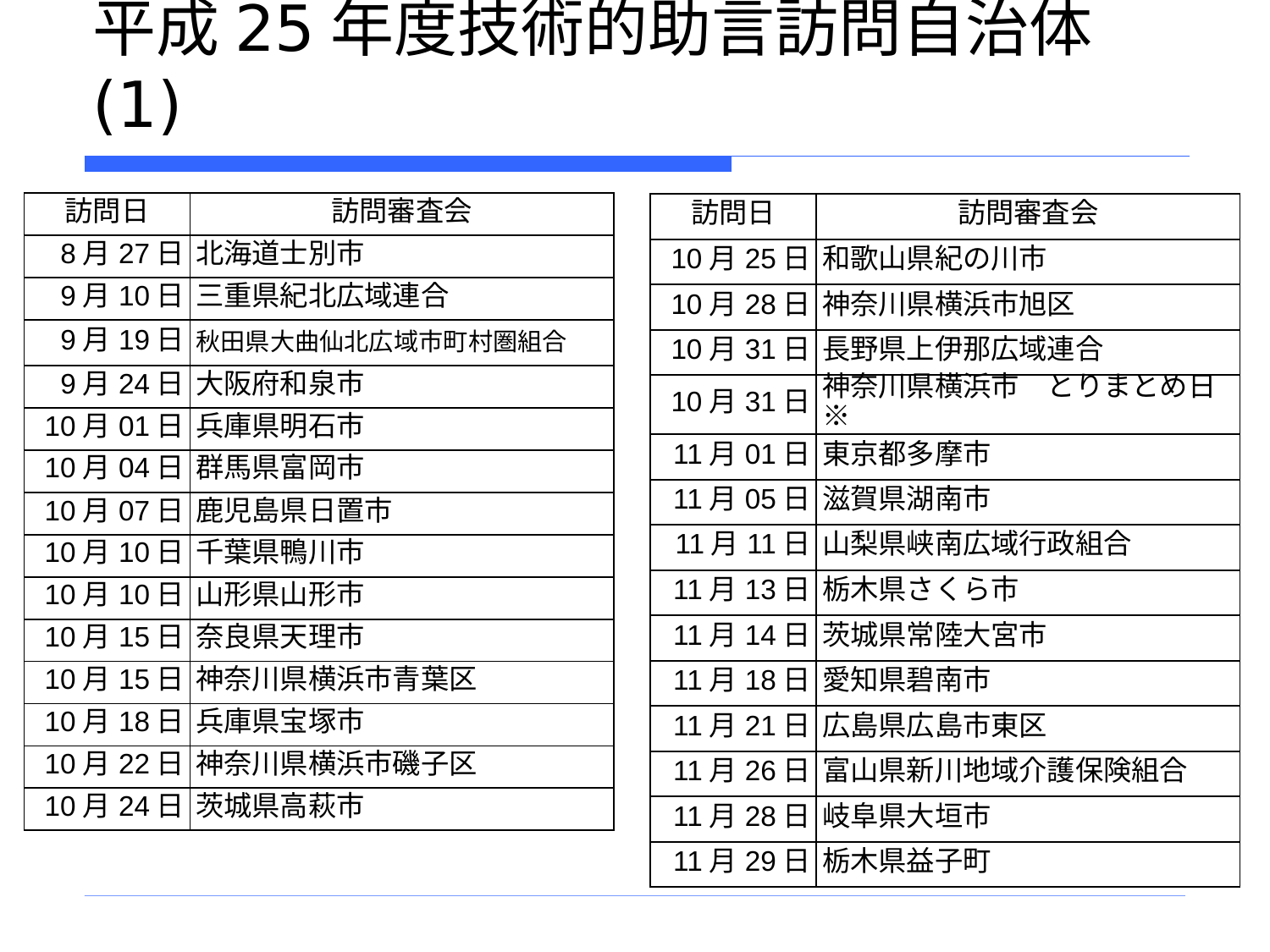

# 平成25年度技術的助言訪問自治体(1)
| 訪問日 | 訪問審査会 |
| --- | --- |
| 8月27日 | 北海道士別市 |
| 9月10日 | 三重県紀北広域連合 |
| 9月19日 | 秋田県大曲仙北広域市町村圏組合 |
| 9月24日 | 大阪府和泉市 |
| 10月01日 | 兵庫県明石市 |
| 10月04日 | 群馬県富岡市 |
| 10月07日 | 鹿児島県日置市 |
| 10月10日 | 千葉県鴨川市 |
| 10月10日 | 山形県山形市 |
| 10月15日 | 奈良県天理市 |
| 10月15日 | 神奈川県横浜市青葉区 |
| 10月18日 | 兵庫県宝塚市 |
| 10月22日 | 神奈川県横浜市磯子区 |
| 10月24日 | 茨城県高萩市 |
| 訪問日 | 訪問審査会 |
| --- | --- |
| 10月25日 | 和歌山県紀の川市 |
| 10月28日 | 神奈川県横浜市旭区 |
| 10月31日 | 長野県上伊那広域連合 |
| 10月31日 | 神奈川県横浜市　とりまとめ日※ |
| 11月01日 | 東京都多摩市 |
| 11月05日 | 滋賀県湖南市 |
| 11月11日 | 山梨県峡南広域行政組合 |
| 11月13日 | 栃木県さくら市 |
| 11月14日 | 茨城県常陸大宮市 |
| 11月18日 | 愛知県碧南市 |
| 11月21日 | 広島県広島市東区 |
| 11月26日 | 富山県新川地域介護保険組合 |
| 11月28日 | 岐阜県大垣市 |
| 11月29日 | 栃木県益子町 |